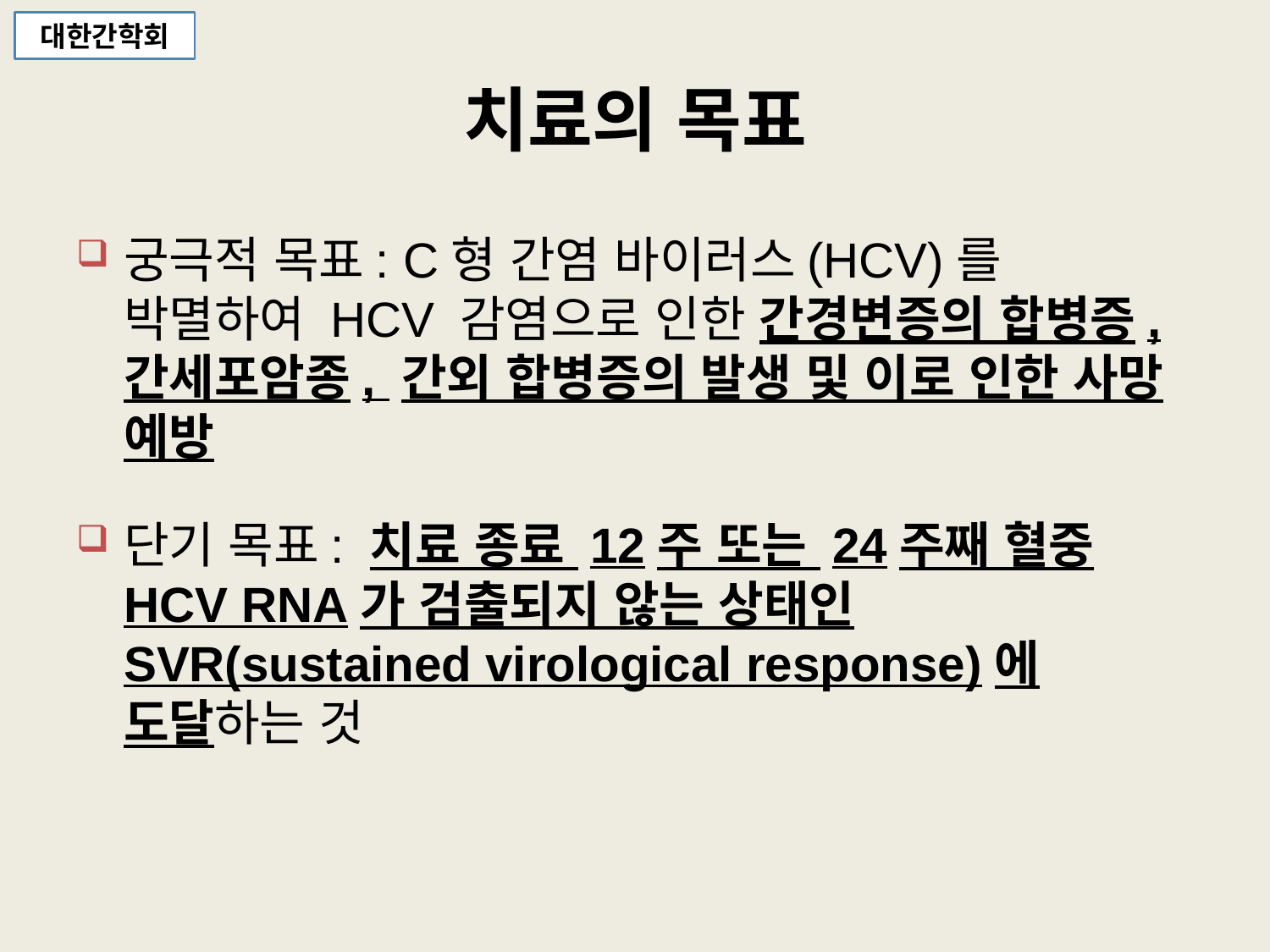

대한간학회
# 치료의 목표
궁극적 목표: C형 간염 바이러스(HCV)를 박멸하여 HCV 감염으로 인한 간경변증의 합병증, 간세포암종, 간외 합병증의 발생 및 이로 인한 사망 예방

단기 목표: 치료 종료 12주 또는 24주째 혈중 HCV RNA가 검출되지 않는 상태인 SVR(sustained virological response)에 도달하는 것